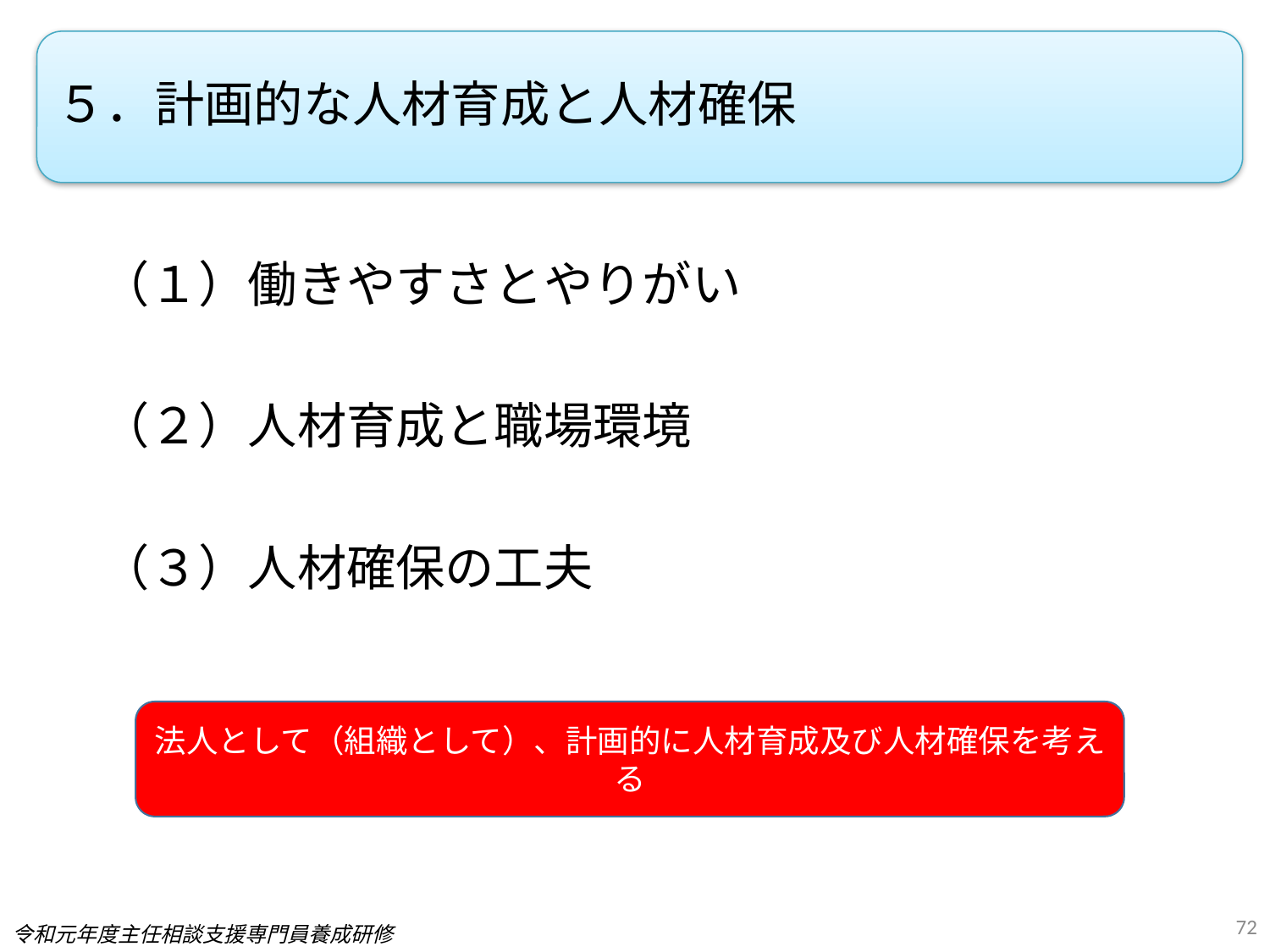

５．計画的な人材育成と人材確保
（１）働きやすさとやりがい

（２）人材育成と職場環境

（３）人材確保の工夫

法人として（組織として）、計画的に人材育成及び人材確保を考える
72
令和元年度主任相談支援専門員養成研修